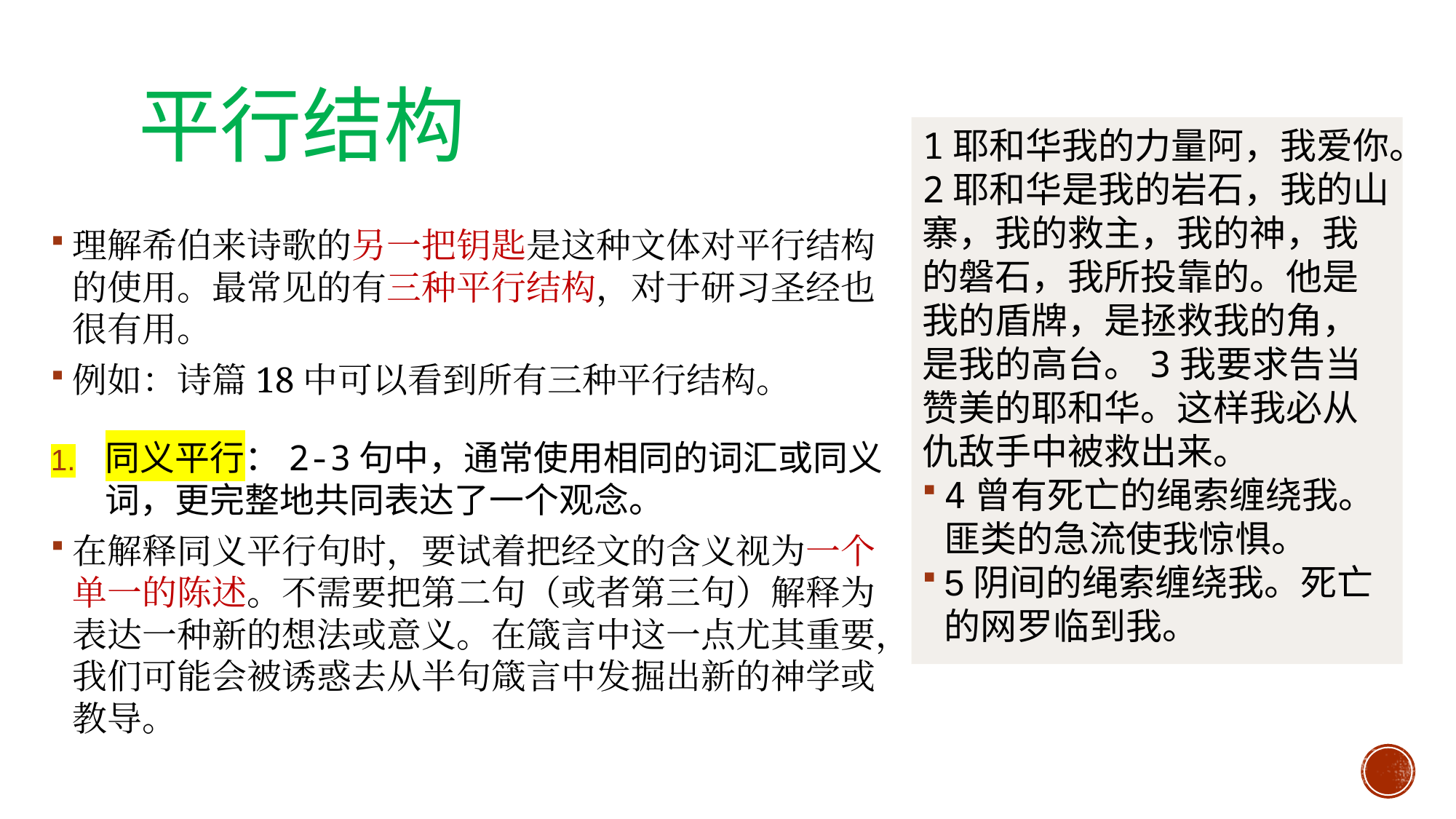

# 平行结构
1耶和华我的力量阿，我爱你。2耶和华是我的岩石，我的山寨，我的救主，我的神，我的磐石，我所投靠的。他是我的盾牌，是拯救我的角，是我的高台。3我要求告当赞美的耶和华。这样我必从仇敌手中被救出来。
4曾有死亡的绳索缠绕我。匪类的急流使我惊惧。
5阴间的绳索缠绕我。死亡的网罗临到我。
理解希伯来诗歌的另一把钥匙是这种文体对平行结构的使用。最常见的有三种平行结构，对于研习圣经也很有用。
例如：诗篇18中可以看到所有三种平行结构。
同义平行：2-3句中，通常使用相同的词汇或同义词，更完整地共同表达了一个观念。
在解释同义平行句时，要试着把经文的含义视为一个单一的陈述。不需要把第二句（或者第三句）解释为表达一种新的想法或意义。在箴言中这一点尤其重要，我们可能会被诱惑去从半句箴言中发掘出新的神学或教导。